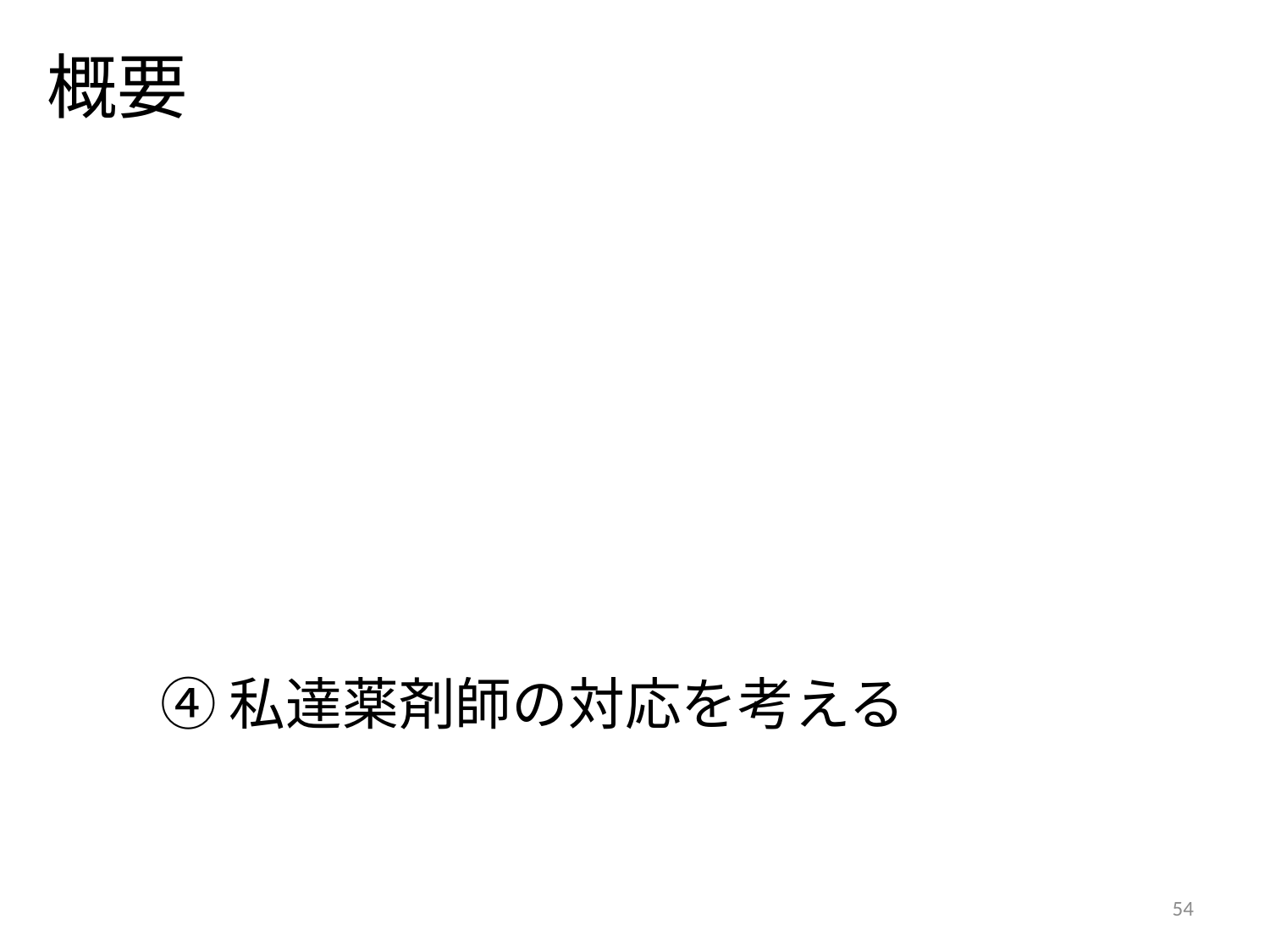

概要

　　① 最近の乱用薬物の特徴
　　　　　　　　　　　～捕まらない薬物へ

　　② 危険ドラッグへの薬学的知見

　　③ 危険ドラッグの現状と今後

　　④ 私達薬剤師の対応を考える
54